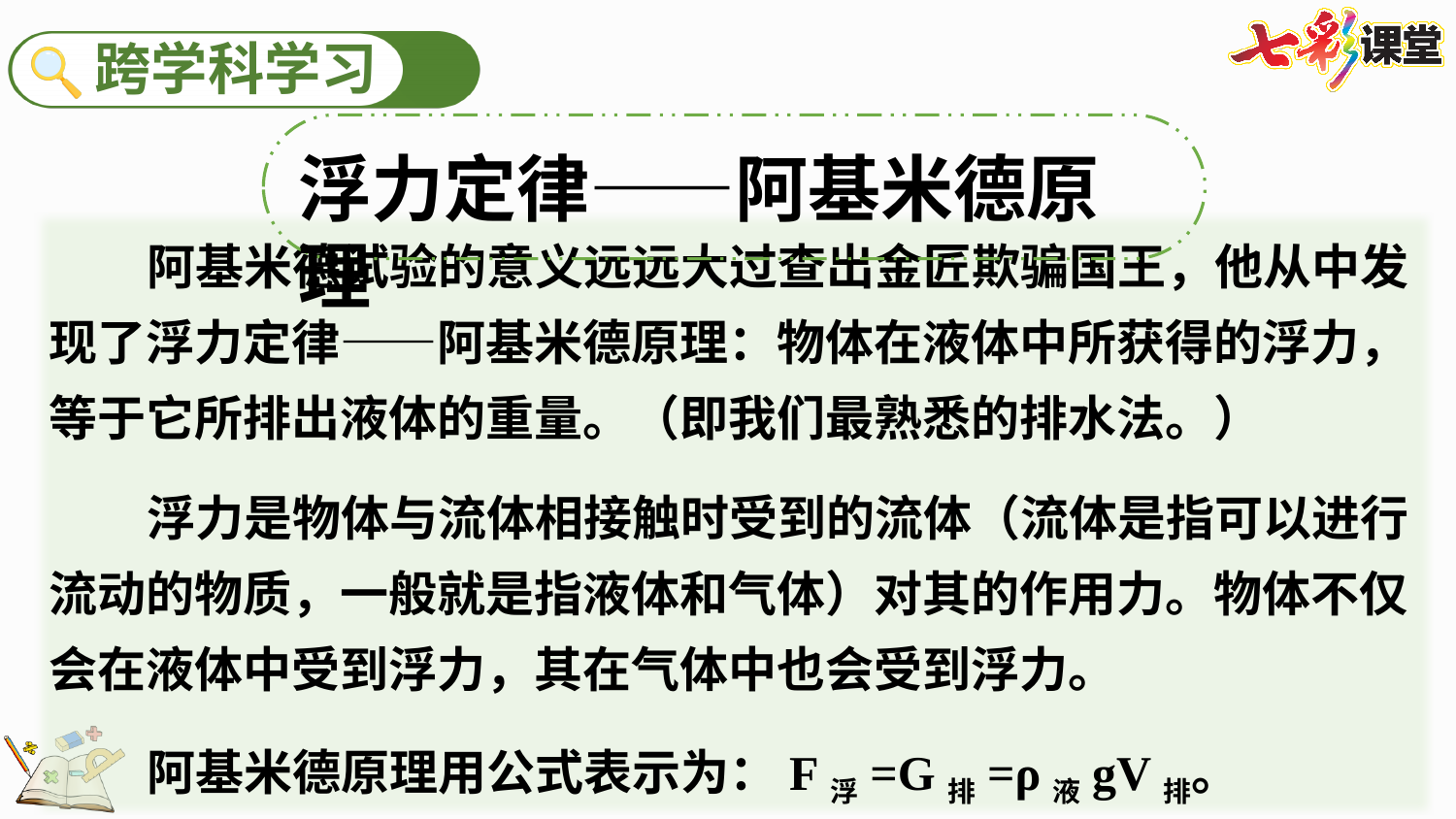

浮力定律——阿基米德原理
阿基米德试验的意义远远大过查出金匠欺骗国王，他从中发现了浮力定律——阿基米德原理：物体在液体中所获得的浮力，等于它所排出液体的重量。（即我们最熟悉的排水法。）
浮力是物体与流体相接触时受到的流体（流体是指可以进行流动的物质，一般就是指液体和气体）对其的作用力。物体不仅会在液体中受到浮力，其在气体中也会受到浮力。
阿基米德原理用公式表示为：F浮=G排=ρ液gV排。